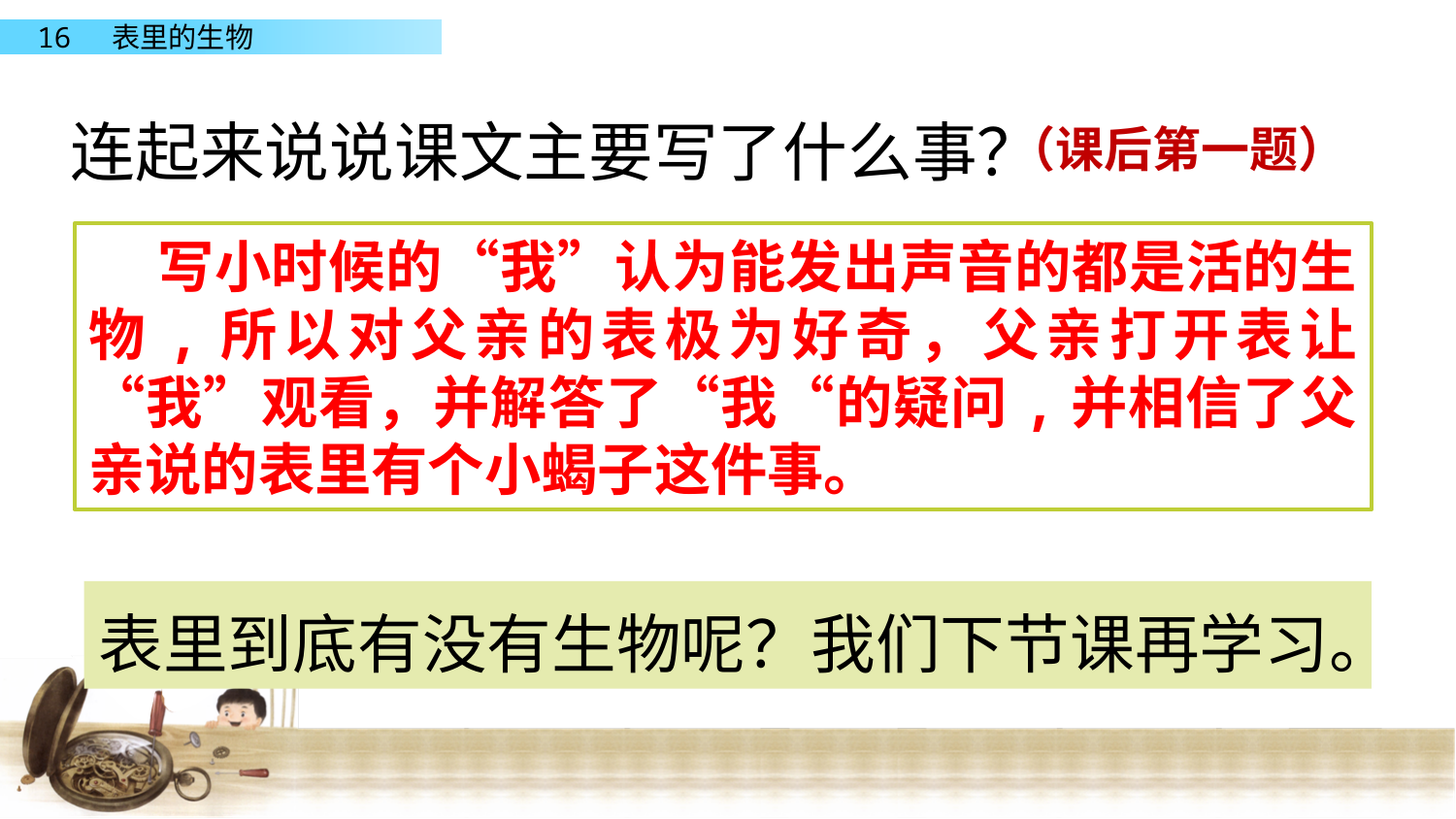

连起来说说课文主要写了什么事？
（课后第一题）
    写小时候的“我”认为能发出声音的都是活的生物,所以对父亲的表极为好奇，父亲打开表让“我”观看，并解答了“我“的疑问,并相信了父亲说的表里有个小蝎子这件事。
表里到底有没有生物呢？我们下节课再学习。